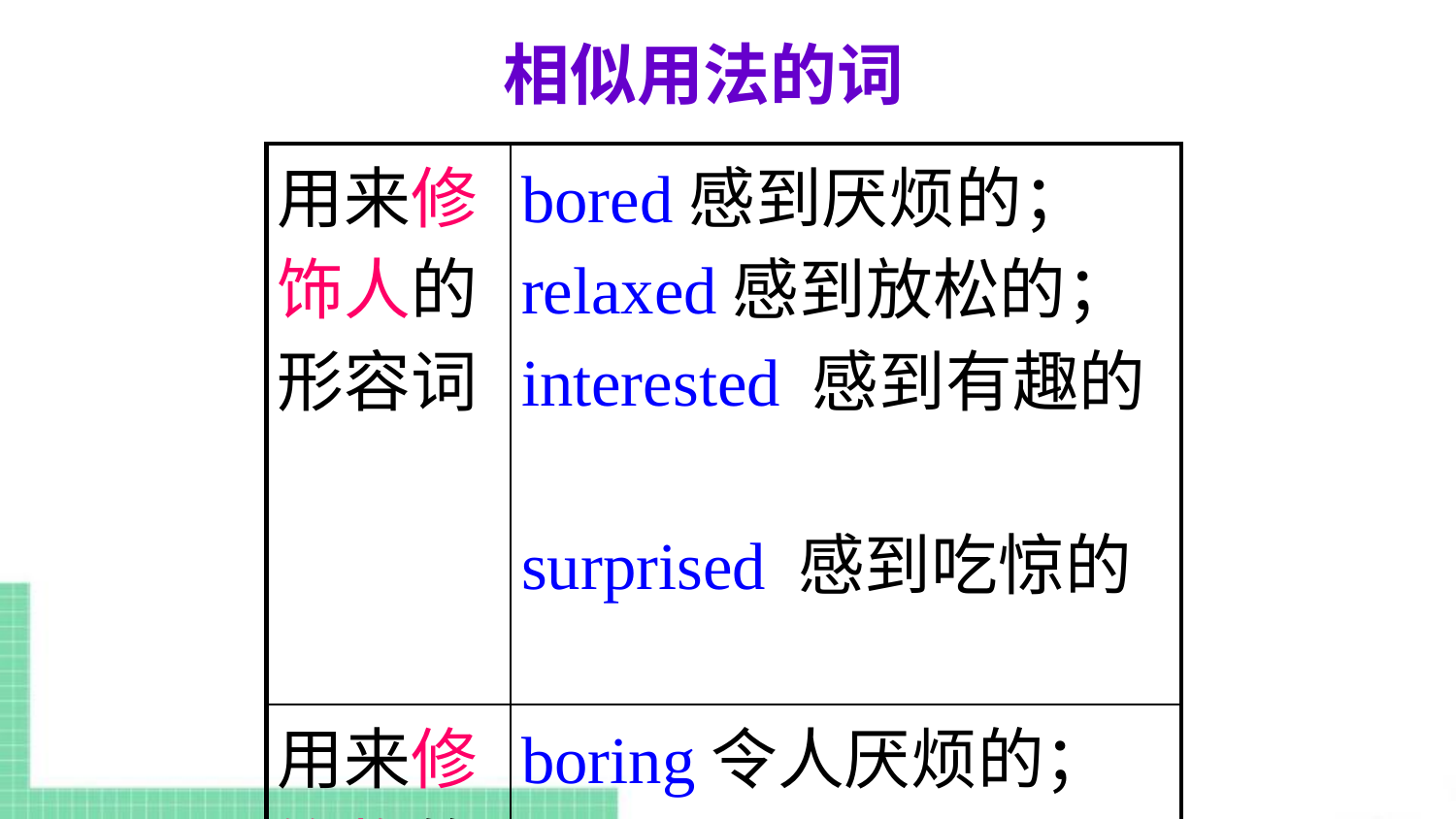

相似用法的词

| 用来修饰人的形容词 | bored感到厌烦的； relaxed感到放松的； interested 感到有趣的 surprised 感到吃惊的 |
| --- | --- |
| 用来修饰物的形容词 | boring令人厌烦的； relaxing使人放松的； interesting 有趣的； surprising 令人惊讶的 |